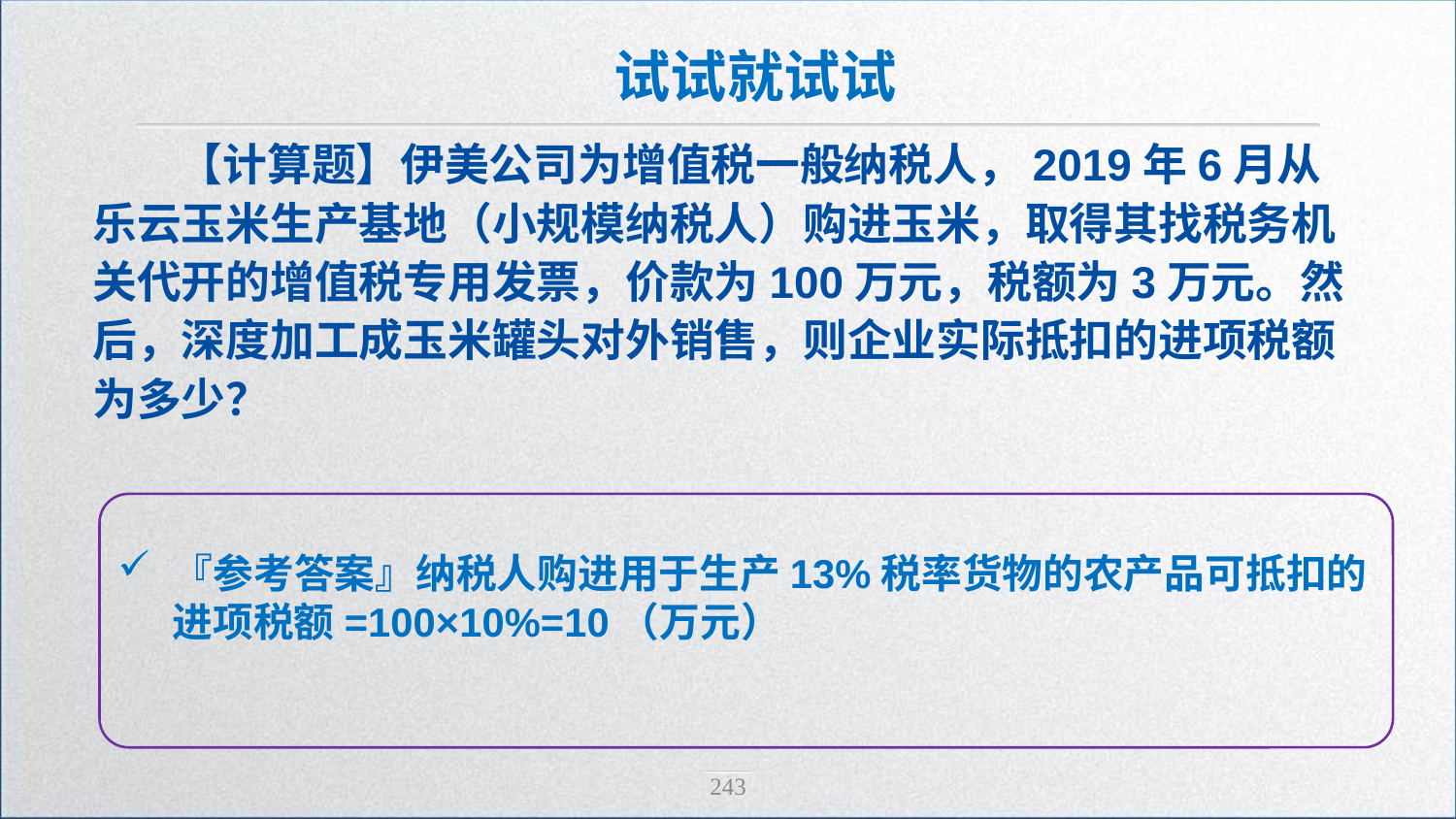

试试就试试
【计算题】伊美公司为增值税一般纳税人，2019年6月从乐云玉米生产基地（小规模纳税人）购进玉米，取得其找税务机关代开的增值税专用发票，价款为100万元，税额为3万元。然后，深度加工成玉米罐头对外销售，则企业实际抵扣的进项税额为多少？

『参考答案』纳税人购进用于生产13%税率货物的农产品可抵扣的进项税额=100×10%=10（万元）

243